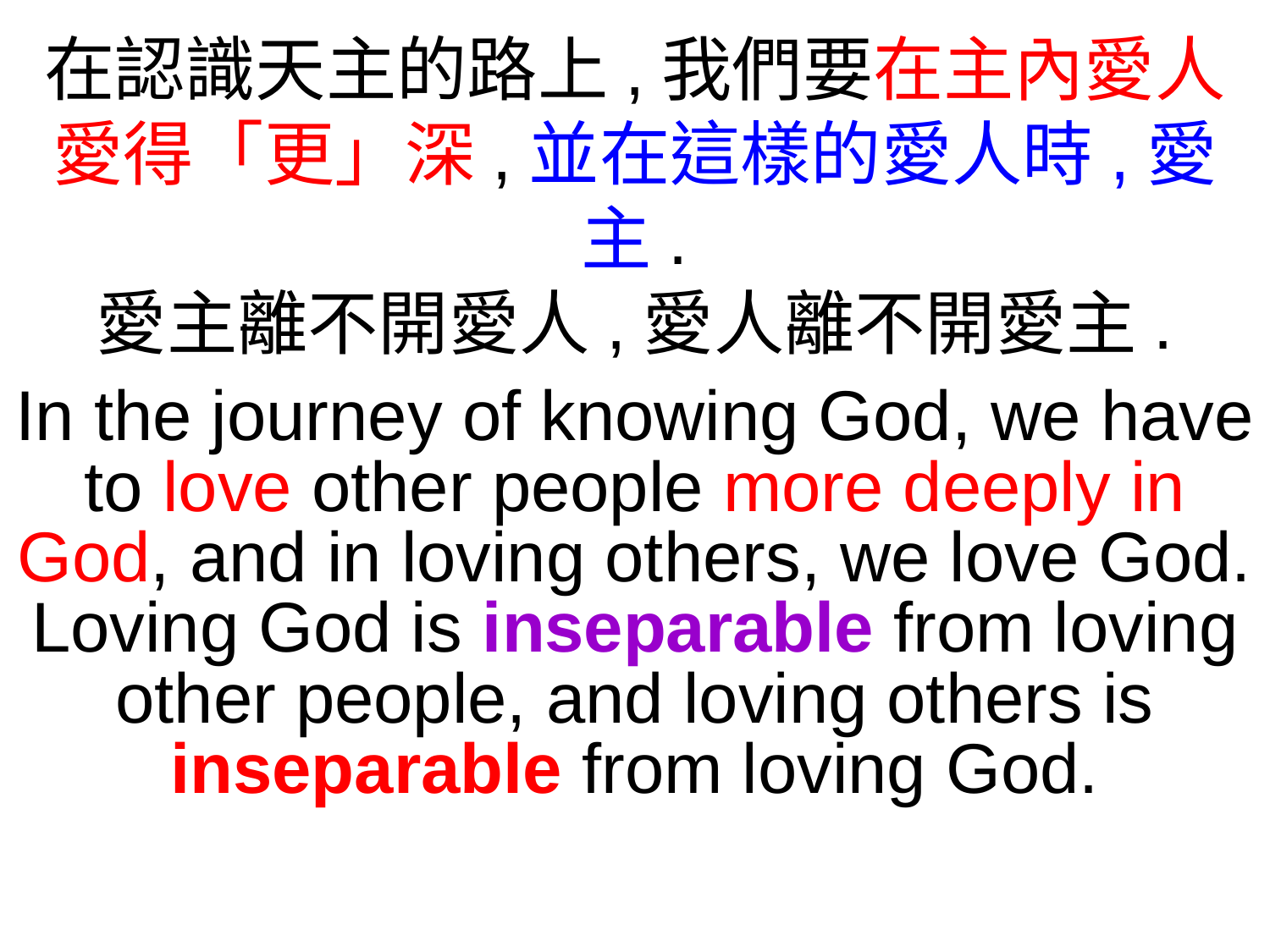

在認識天主的路上,我們要在主內愛人愛得「更」深,並在這樣的愛人時,愛主.
愛主離不開愛人,愛人離不開愛主.
In the journey of knowing God, we have to love other people more deeply in God, and in loving others, we love God. Loving God is inseparable from loving other people, and loving others is inseparable from loving God.